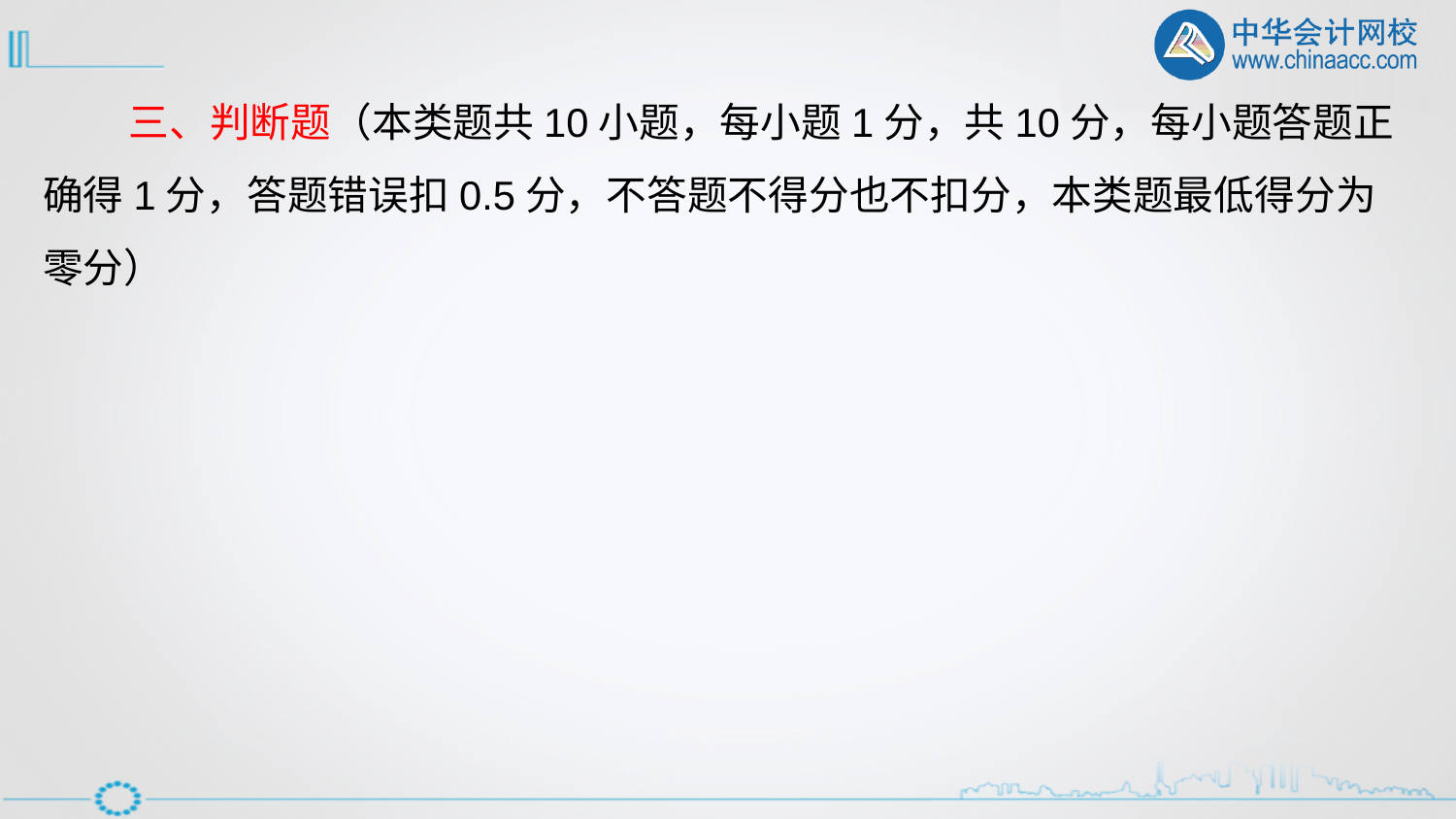

三、判断题（本类题共10小题，每小题1分，共10分，每小题答题正确得1分，答题错误扣0.5分，不答题不得分也不扣分，本类题最低得分为零分）